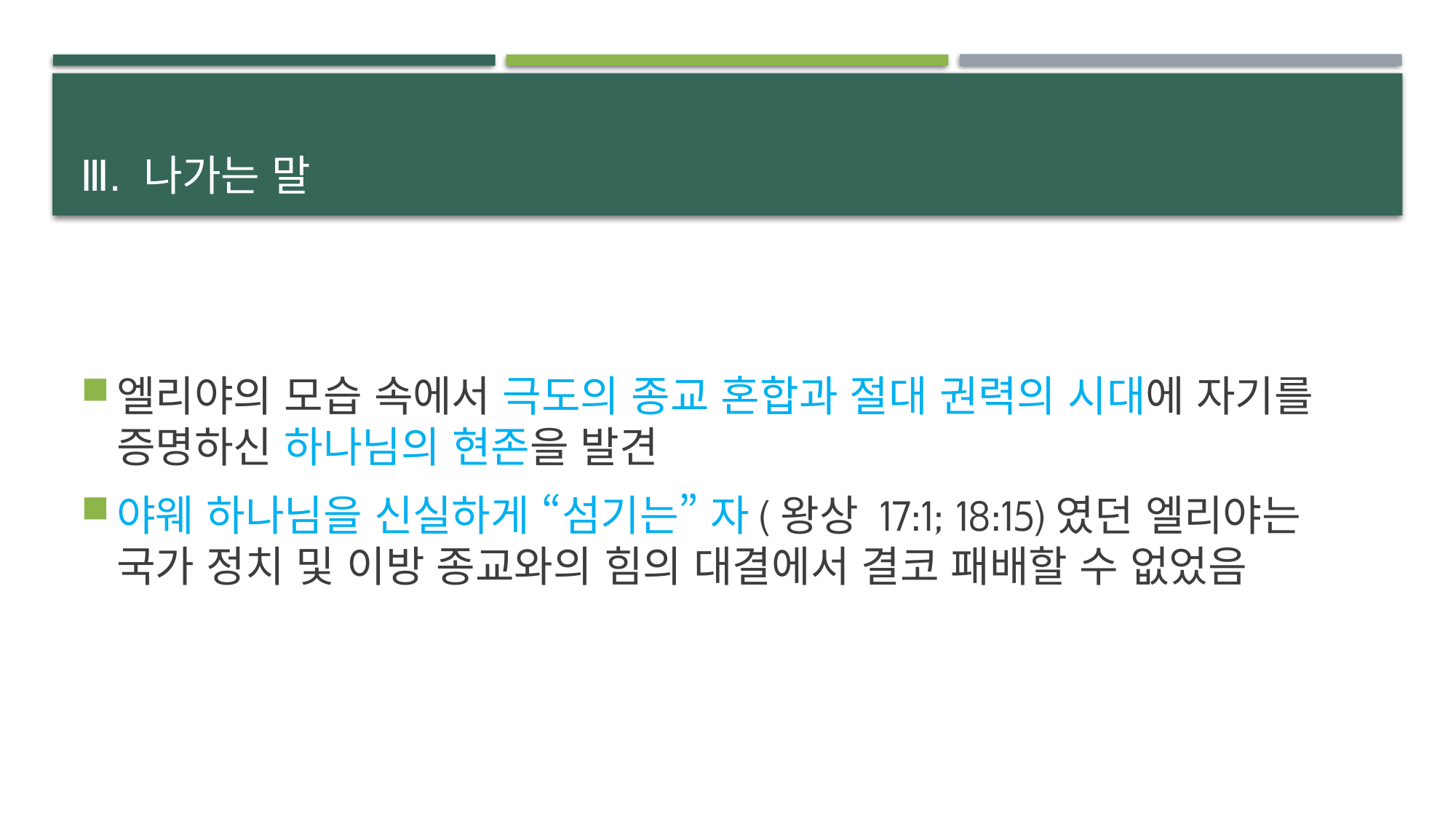

# Ⅲ. 나가는 말
엘리야의 모습 속에서 극도의 종교 혼합과 절대 권력의 시대에 자기를 증명하신 하나님의 현존을 발견
야웨 하나님을 신실하게 “섬기는” 자(왕상 17:1; 18:15)였던 엘리야는 국가 정치 및 이방 종교와의 힘의 대결에서 결코 패배할 수 없었음